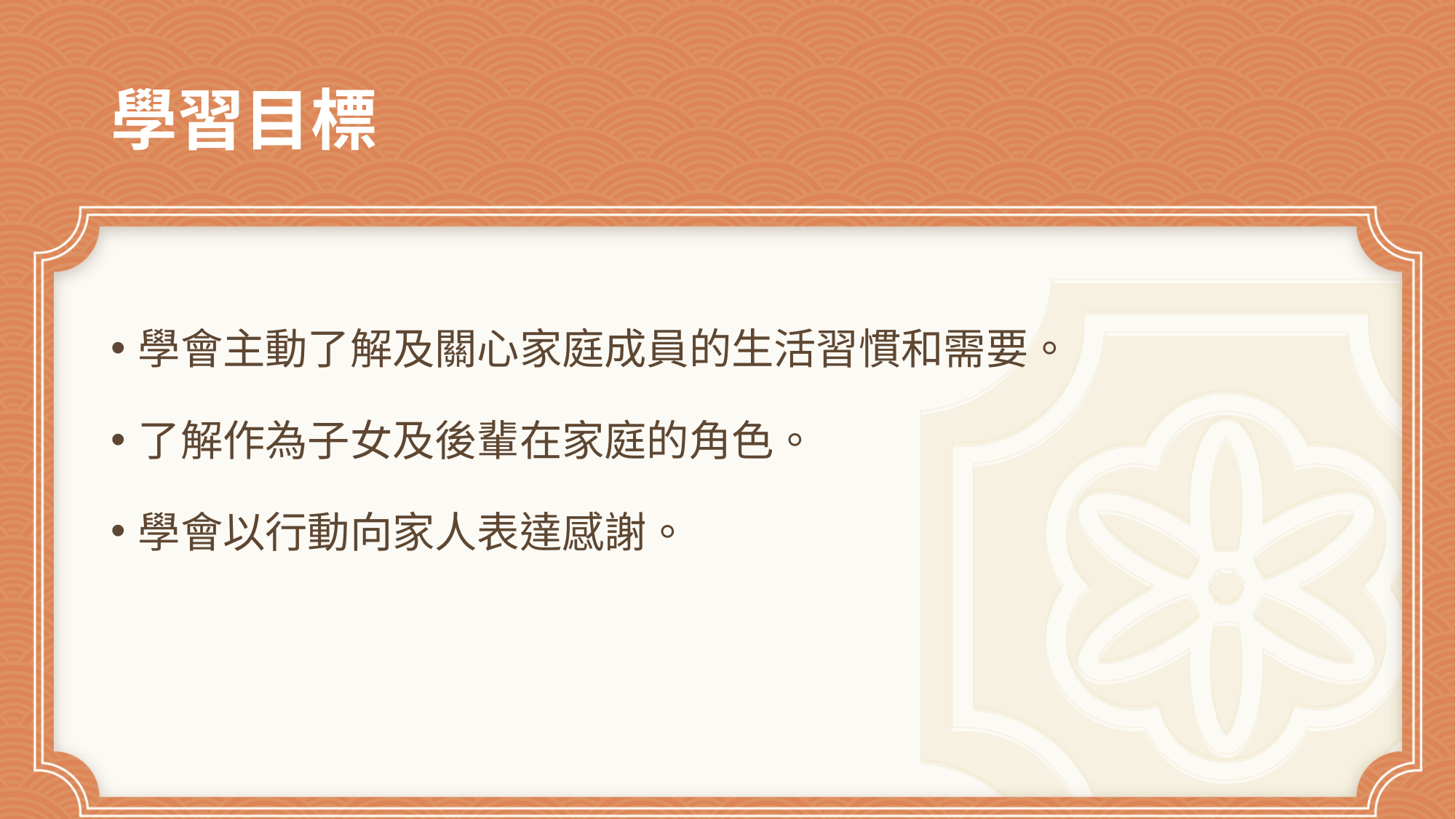

# 學習目標
學會主動了解及關心家庭成員的生活習慣和需要。
了解作為子女及後輩在家庭的角色。
學會以行動向家人表達感謝。